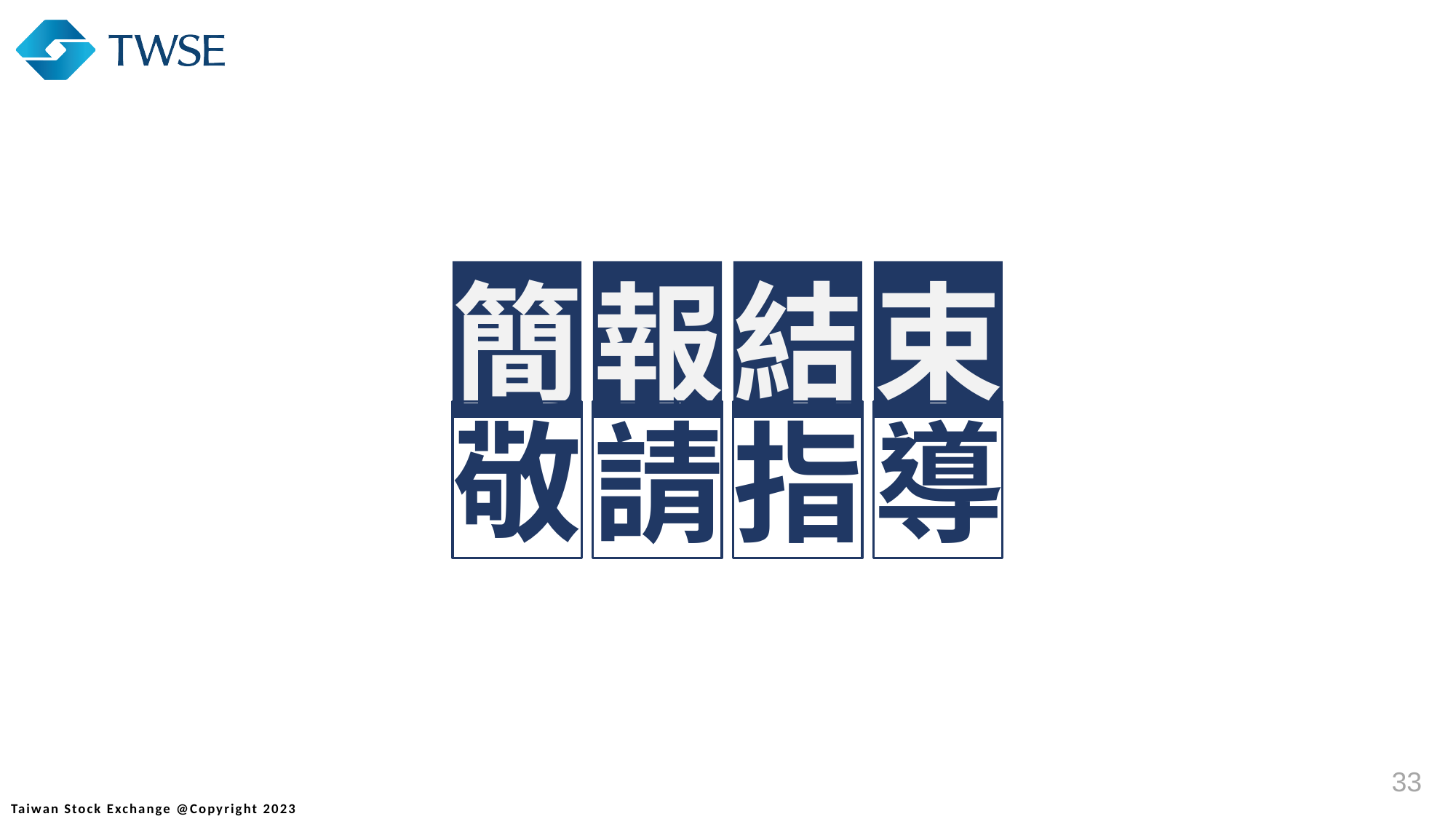

簡
報
結
束
敬
請
指
導
33